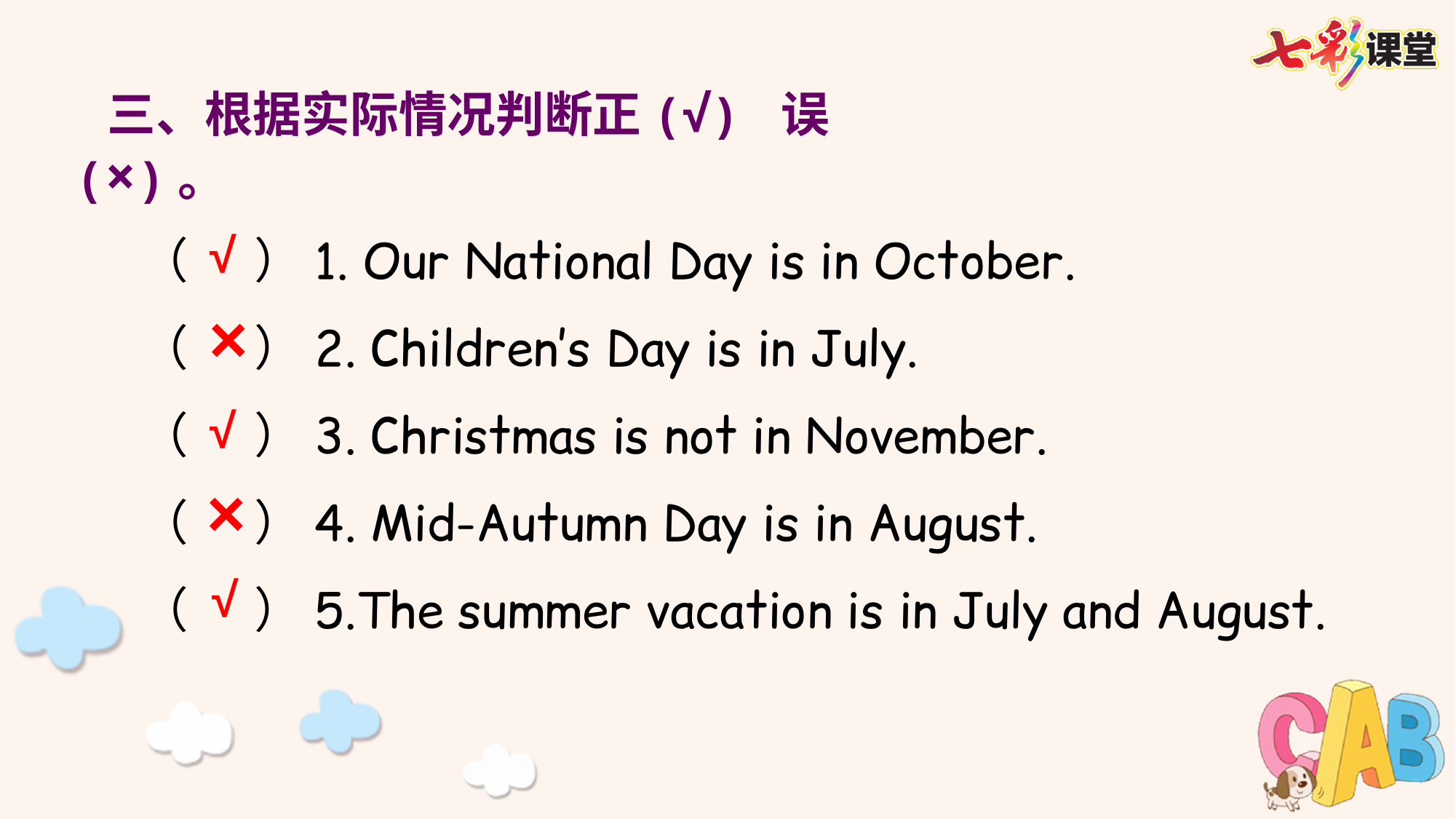

三、根据实际情况判断正(√) 误(×)。
  （      ）1. Our National Day is in October.
  （      ）2. Children’s Day is in July.
  （      ）3. Christmas is not in November.
  （      ）4. Mid-Autumn Day is in August.
  （      ）5.The summer vacation is in July and August.
√
×
√
×
√